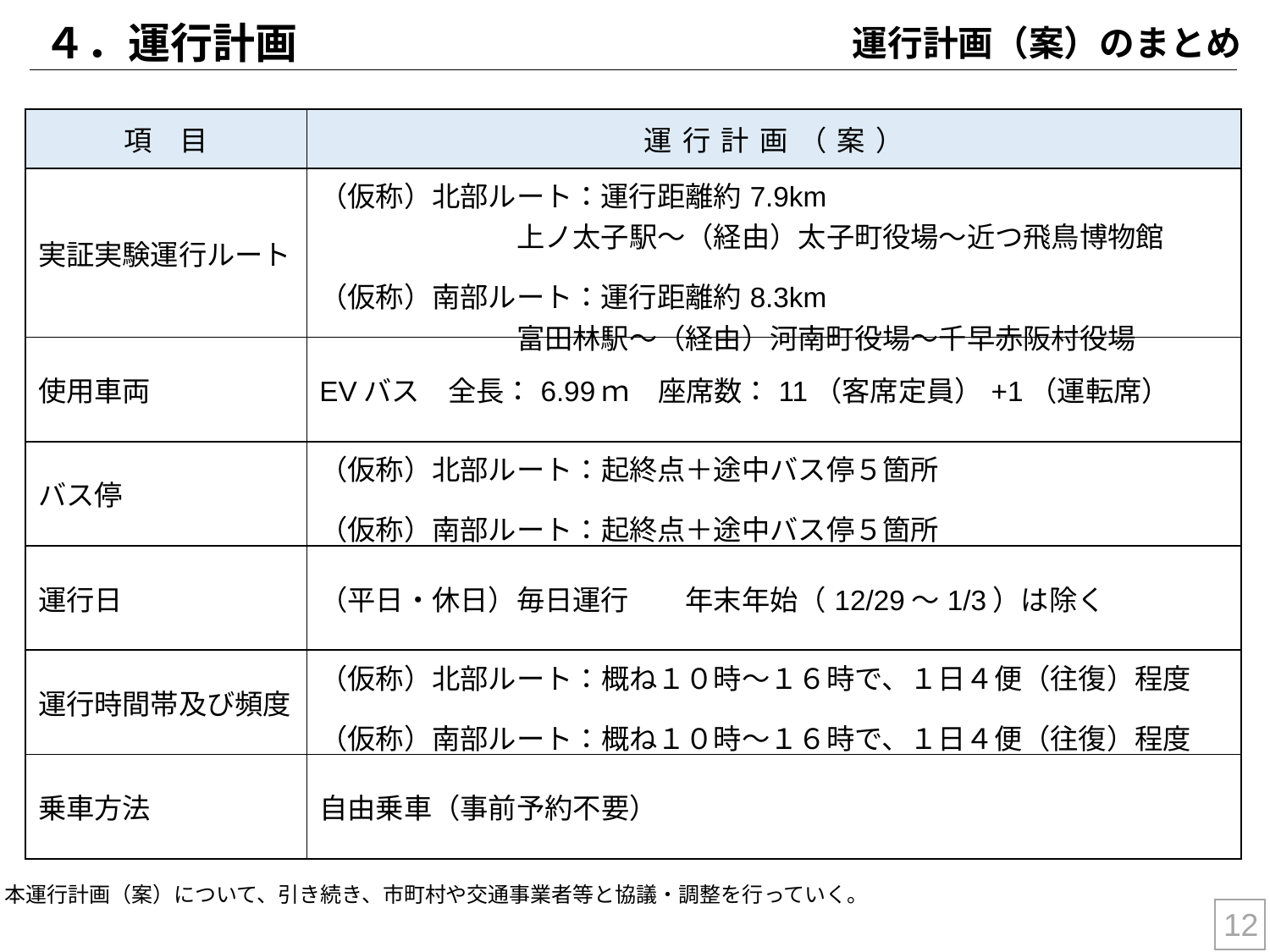

４．運行計画
運行計画（案）のまとめ
| 項　目 | 運行計画（案） |
| --- | --- |
| 実証実験運行ルート | （仮称）北部ルート：運行距離約7.9km　 　　　　　　　上ノ太子駅～（経由）太子町役場～近つ飛鳥博物館 （仮称）南部ルート：運行距離約8.3km 　　　　　　　富田林駅～（経由）河南町役場～千早赤阪村役場 |
| 使用車両 | EVバス　全長：6.99ｍ　座席数：11（客席定員）+1（運転席） |
| バス停 | （仮称）北部ルート：起終点＋途中バス停５箇所 （仮称）南部ルート：起終点＋途中バス停５箇所 |
| 運行日 | （平日・休日）毎日運行　　年末年始（12/29～1/3）は除く |
| 運行時間帯及び頻度 | （仮称）北部ルート：概ね１０時～１６時で、１日４便（往復）程度 （仮称）南部ルート：概ね１０時～１６時で、１日４便（往復）程度 |
| 乗車方法 | 自由乗車（事前予約不要） |
※本運行計画（案）について、引き続き、市町村や交通事業者等と協議・調整を行っていく。
12